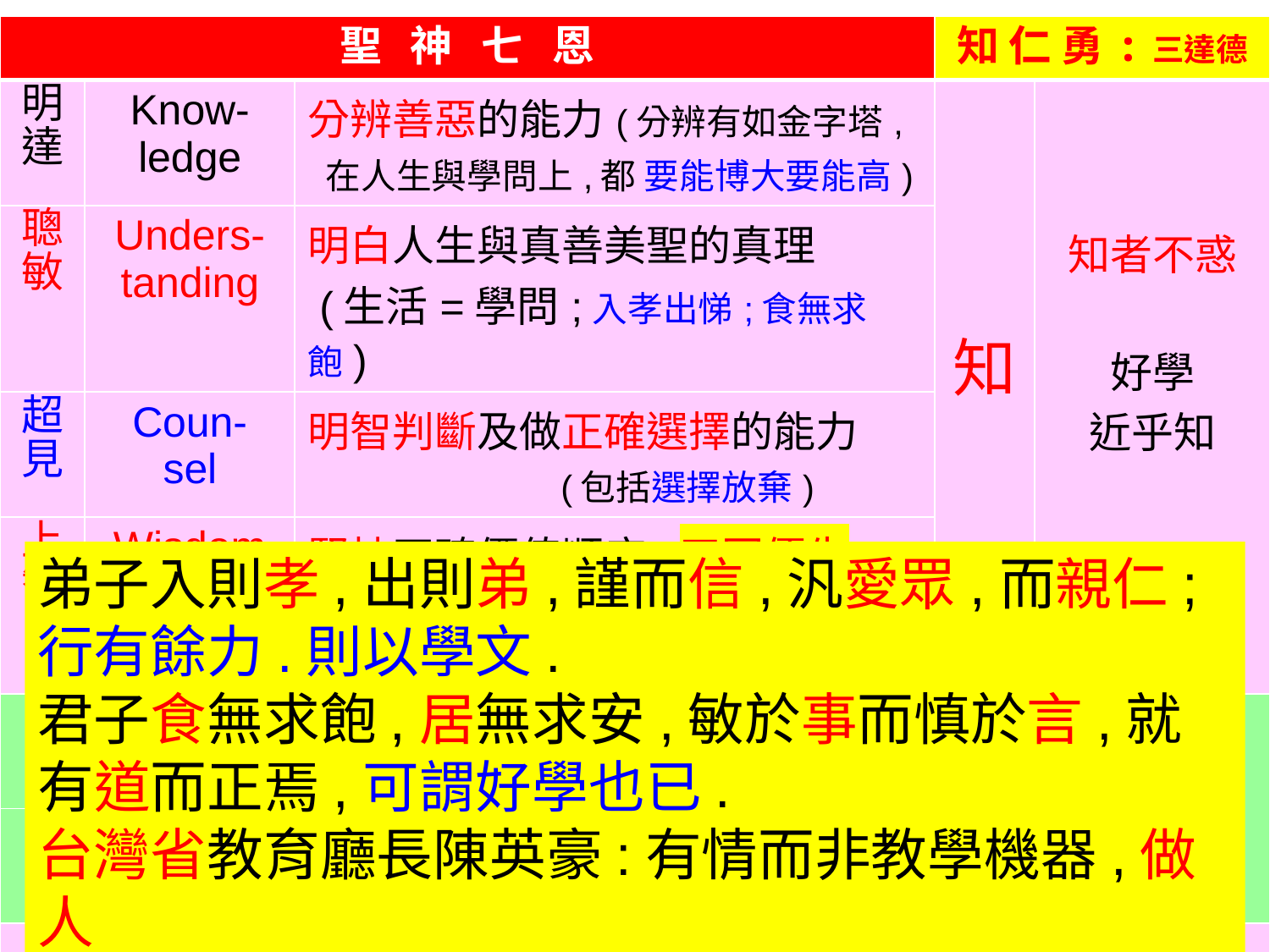

| 聖 神 七 恩 |  |  | 知 仁 勇:三達德 |  |
| --- | --- | --- | --- | --- |
| 明達 | Know- ledge | 分辨善惡的能力(分辨有如金字塔, 在人生與學問上,都 要能博大要能高) | 知 | 知者不惑 好學 近乎知 |
| 聰敏 | Unders- tanding | 明白人生與真善美聖的真理 (生活=學問;入孝出悌;食無求飽) | 知 |  |
| 超見 | Coun- sel | 明智判斷及做正確選擇的能力 (包括選擇放棄) |  |  |
| 上智 | Wisdom | 堅持正確價值順序,天國優先 (大利>自利; 永恆>短暫; 共贏>獨贏) |  |  |
|  |  |  |  |  |
|  |  | 由於愛而取悅天主 |  |  |
|  |  |  |  |  |
弟子入則孝,出則弟,謹而信,汎愛眾,而親仁;行有餘力.則以學文.
君子食無求飽,居無求安,敏於事而慎於言,就有道而正焉,可謂好學也已.
台灣省教育廳長陳英豪:有情而非教學機器,做人